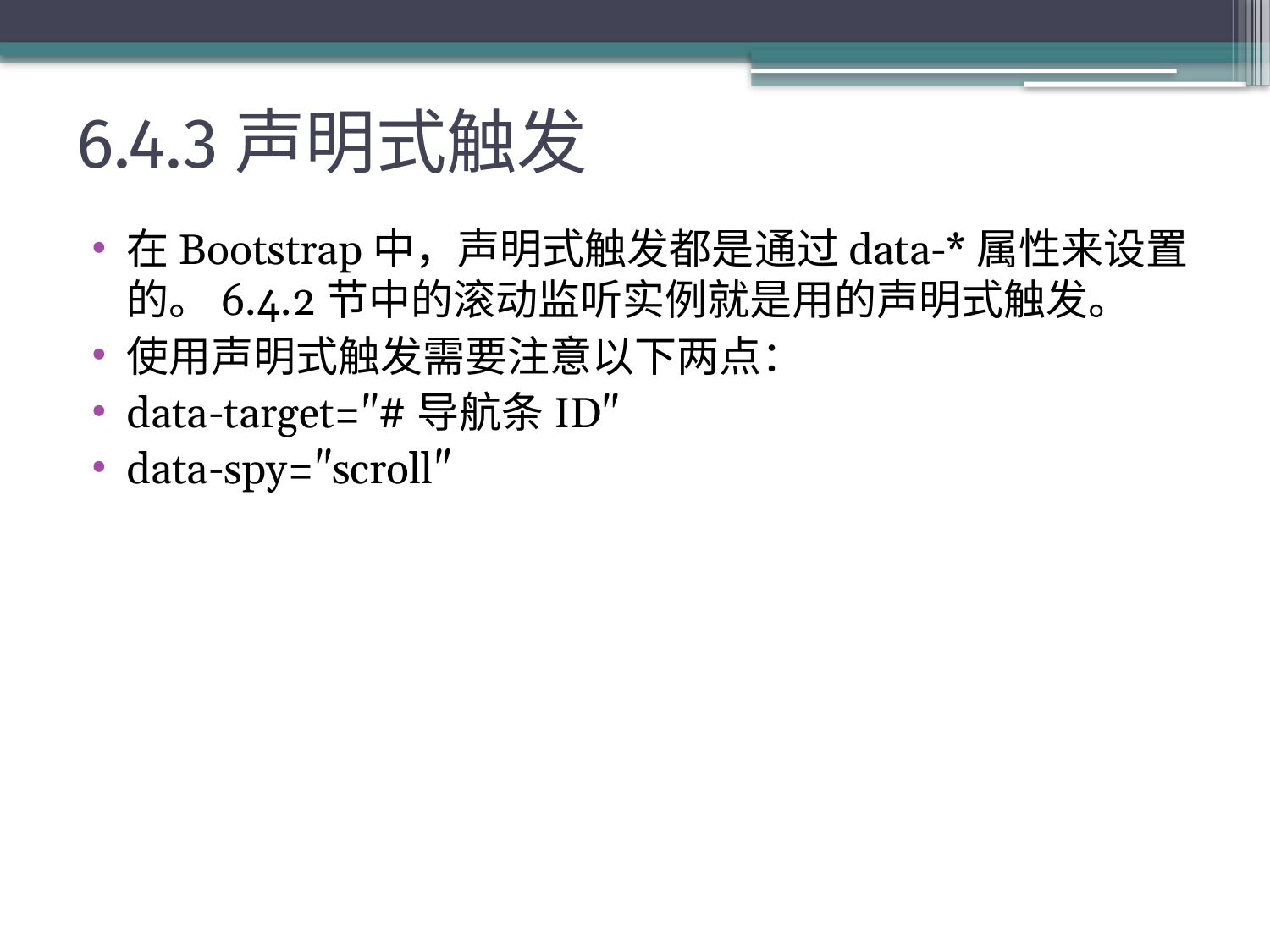

# 6.4.3声明式触发
在Bootstrap中，声明式触发都是通过data-*属性来设置的。6.4.2节中的滚动监听实例就是用的声明式触发。
使用声明式触发需要注意以下两点：
data-target="#导航条ID"
data-spy="scroll"